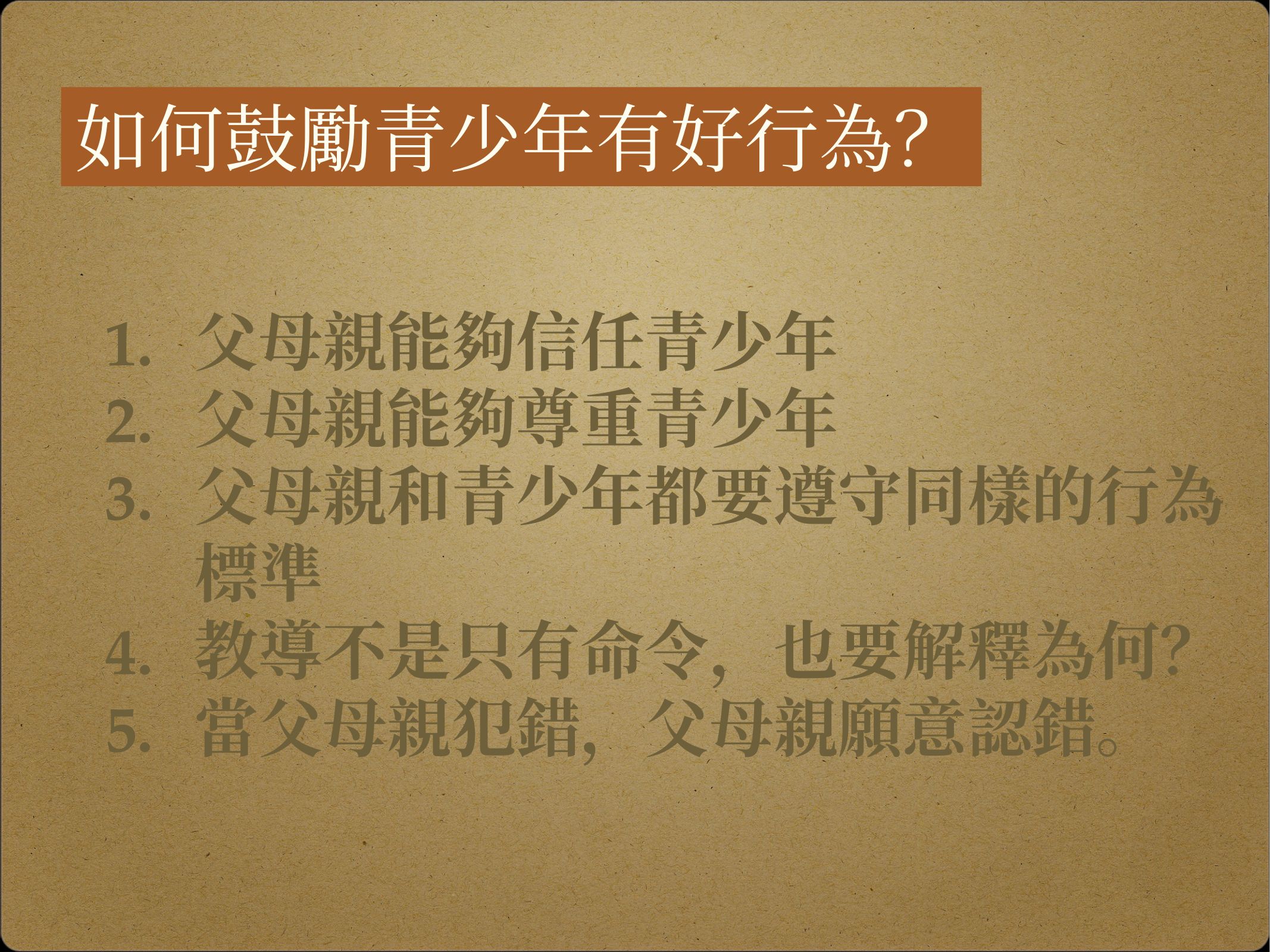

如何鼓勵青少年有好行為？
父母親能夠信任青少年
父母親能夠尊重青少年
父母親和青少年都要遵守同樣的行為標準
教導不是只有命令，也要解釋為何？
當父母親犯錯，父母親願意認錯。